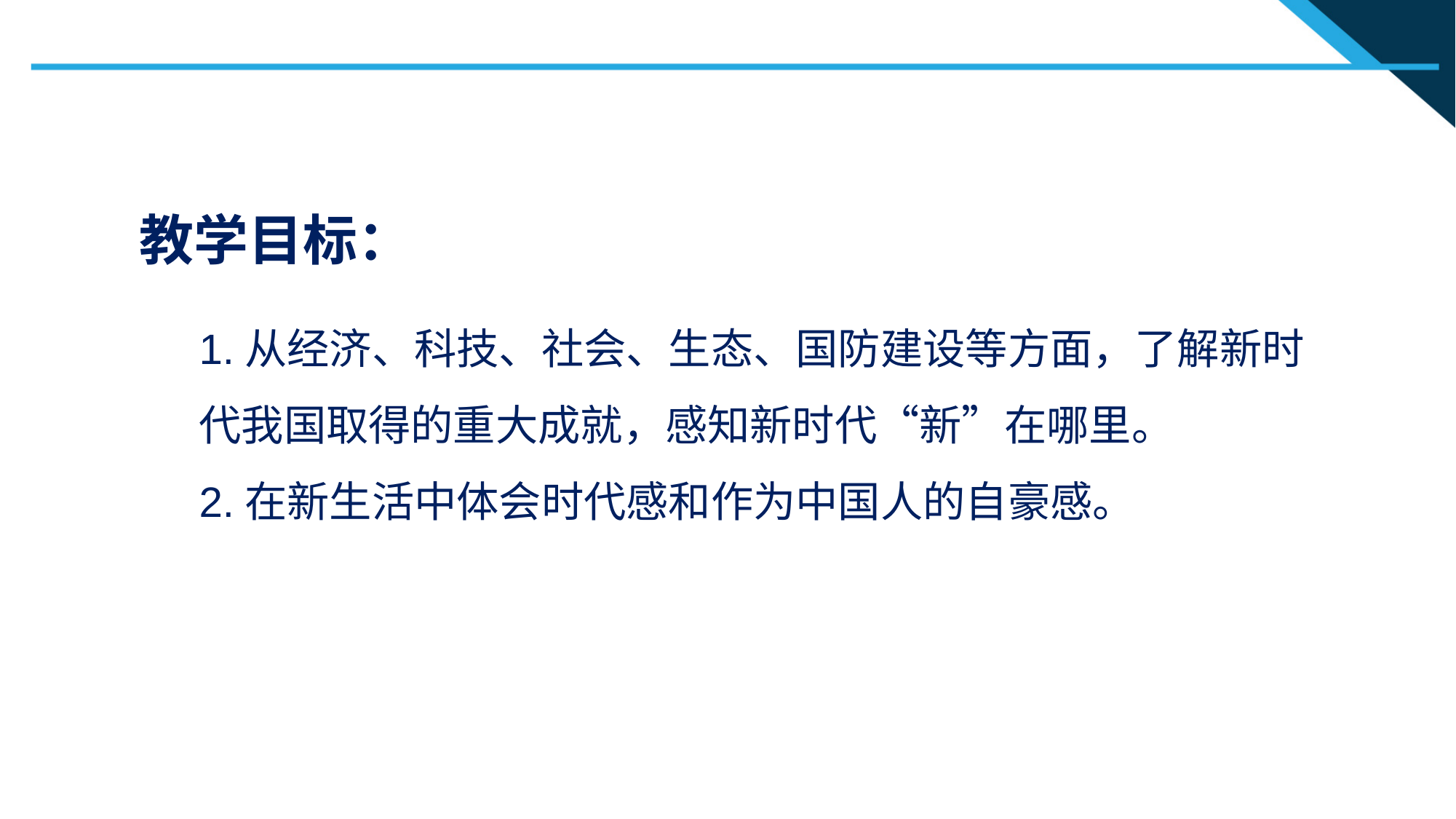

教学目标：
1.从经济、科技、社会、生态、国防建设等方面，了解新时代我国取得的重大成就，感知新时代“新”在哪里。
2.在新生活中体会时代感和作为中国人的自豪感。